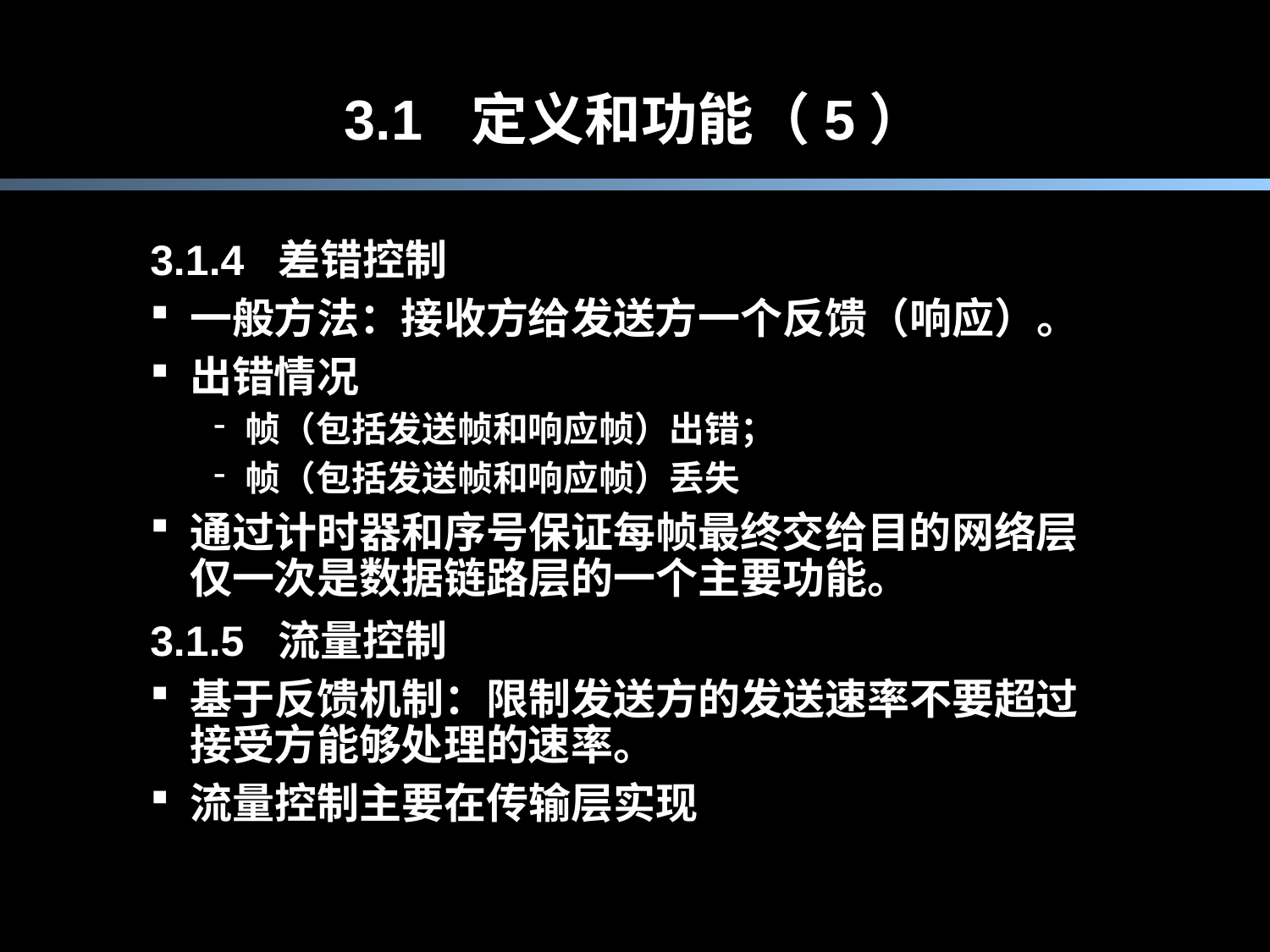

# 3.1	定义和功能（5）
3.1.4  差错控制
一般方法：接收方给发送方一个反馈（响应）。
出错情况
帧（包括发送帧和响应帧）出错；
帧（包括发送帧和响应帧）丢失
通过计时器和序号保证每帧最终交给目的网络层仅一次是数据链路层的一个主要功能。
3.1.5  流量控制
基于反馈机制：限制发送方的发送速率不要超过接受方能够处理的速率。
流量控制主要在传输层实现